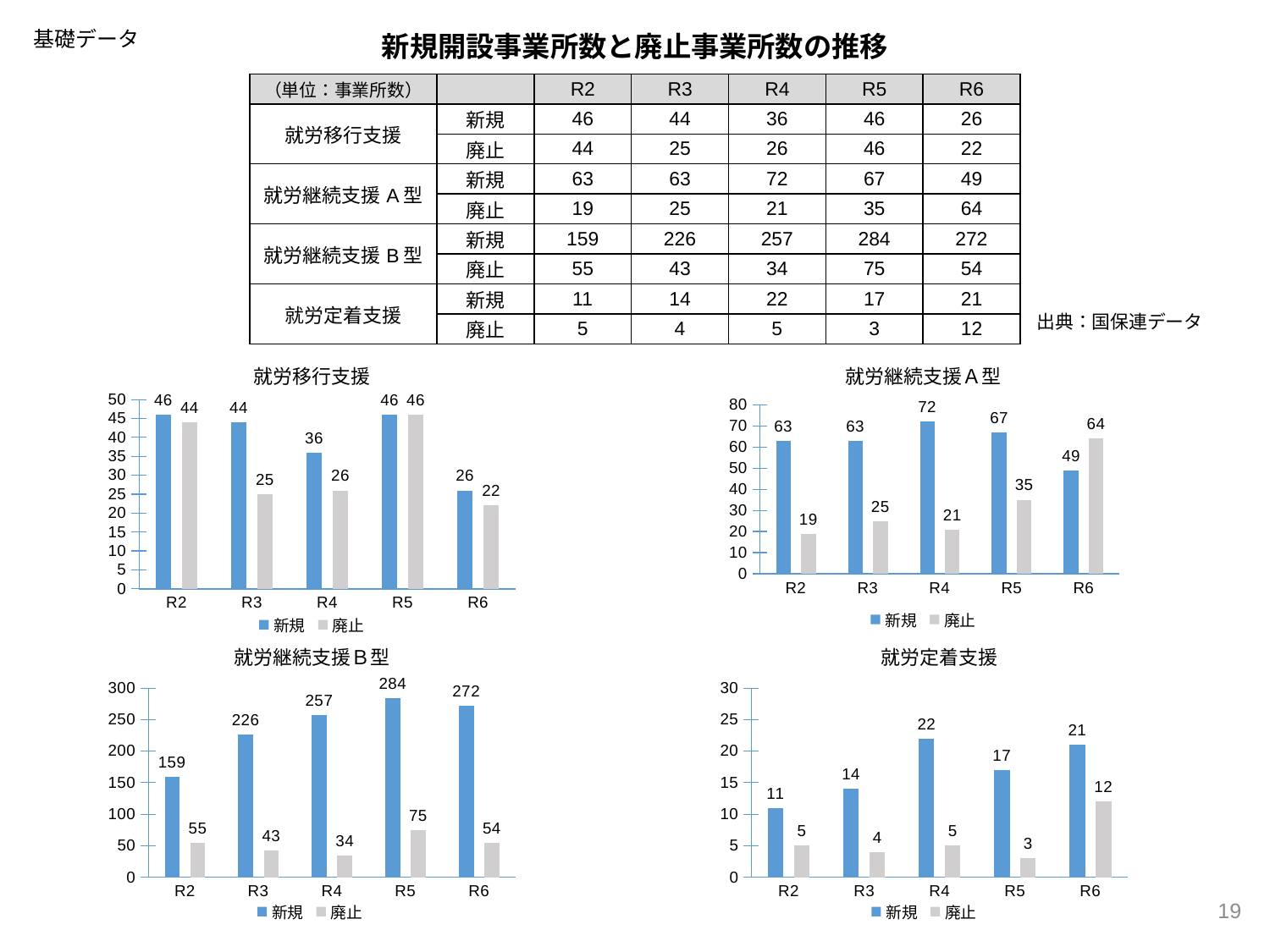

基礎データ
新規開設事業所数と廃止事業所数の推移
| （単位：事業所数） |  | R2 | R3 | R4 | R5 | R6 |
| --- | --- | --- | --- | --- | --- | --- |
| 就労移行支援 | 新規 | 46 | 44 | 36 | 46 | 26 |
|  | 廃止 | 44 | 25 | 26 | 46 | 22 |
| 就労継続支援A型 | 新規 | 63 | 63 | 72 | 67 | 49 |
|  | 廃止 | 19 | 25 | 21 | 35 | 64 |
| 就労継続支援B型 | 新規 | 159 | 226 | 257 | 284 | 272 |
|  | 廃止 | 55 | 43 | 34 | 75 | 54 |
| 就労定着支援 | 新規 | 11 | 14 | 22 | 17 | 21 |
|  | 廃止 | 5 | 4 | 5 | 3 | 12 |
出典：国保連データ
就労移行支援
就労継続支援Ａ型

### Chart

| Category | 新規 | 廃止 |
|---|---|---|
| R2 | 46.0 | 44.0 |
| R3 | 44.0 | 25.0 |
| R4 | 36.0 | 26.0 |
| R5 | 46.0 | 46.0 |
| R6 | 26.0 | 22.0 |

### Chart

| Category | 新規 | 廃止 |
|---|---|---|
| R2 | 63.0 | 19.0 |
| R3 | 63.0 | 25.0 |
| R4 | 72.0 | 21.0 |
| R5 | 67.0 | 35.0 |
| R6 | 49.0 | 64.0 |
就労継続支援Ｂ型
就労定着支援

### Chart

| Category | 新規 | 廃止 |
|---|---|---|
| R2 | 159.0 | 55.0 |
| R3 | 226.0 | 43.0 |
| R4 | 257.0 | 34.0 |
| R5 | 284.0 | 75.0 |
| R6 | 272.0 | 54.0 |

### Chart

| Category | 新規 | 廃止 |
|---|---|---|
| R2 | 11.0 | 5.0 |
| R3 | 14.0 | 4.0 |
| R4 | 22.0 | 5.0 |
| R5 | 17.0 | 3.0 |
| R6 | 21.0 | 12.0 |
19